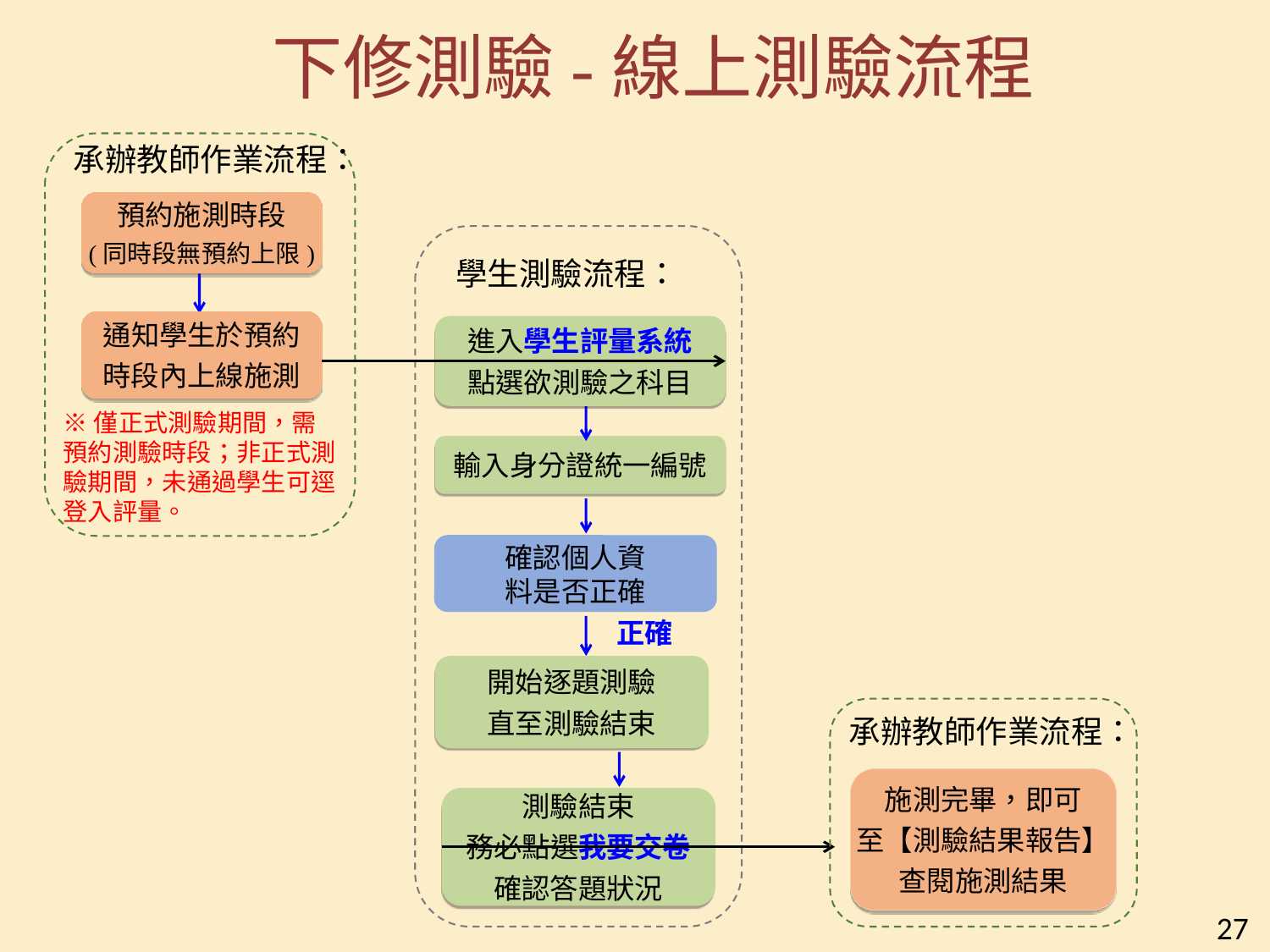

# 下修測驗-線上測驗流程

承辦教師作業流程：
預約施測時段
(同時段無預約上限)

通知學生於預約
時段內上線施測

學生測驗流程：
進入學生評量系統
點選欲測驗之科目

輸入身分證統一編號

確認個人資
料是否正確
正確

開始逐題測驗
直至測驗結束
測驗結束
務必點選我要交卷
確認答題狀況
※僅正式測驗期間，需預約測驗時段；非正式測驗期間，未通過學生可逕登入評量。

承辦教師作業流程：

施測完畢，即可
至【測驗結果報告】
查閱施測結果
27